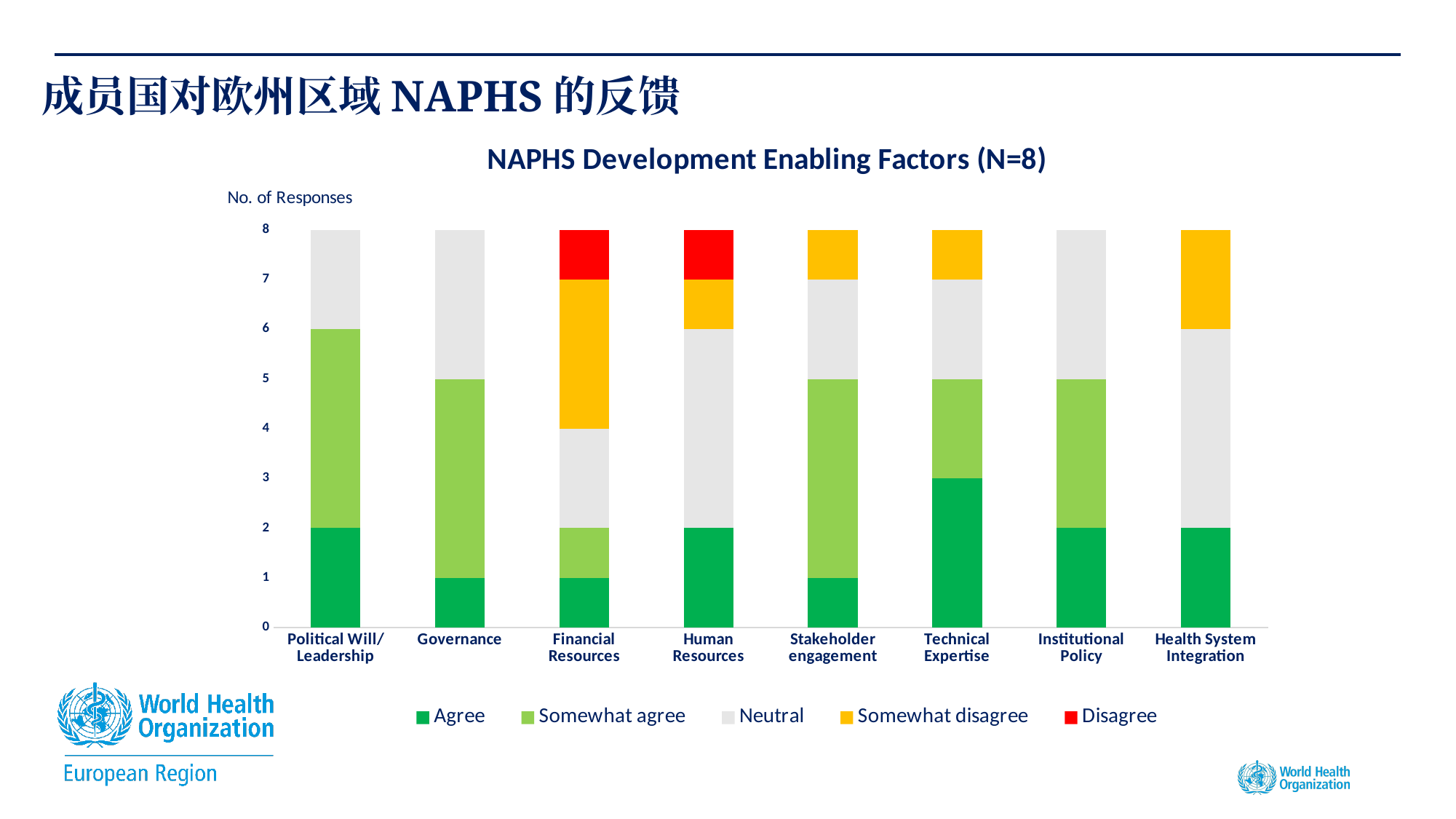

# 成员国对欧州区域NAPHS的反馈

### Chart: NAPHS Development Enabling Factors (N=8)

| Category | Agree | Somewhat agree | Neutral | Somewhat disagree | Disagree |
|---|---|---|---|---|---|
| Political Will/ Leadership | 2.0 | 4.0 | 2.0 | 0.0 | 0.0 |
| Governance | 1.0 | 4.0 | 3.0 | 0.0 | 0.0 |
| Financial Resources | 1.0 | 1.0 | 2.0 | 3.0 | 1.0 |
| Human Resources | 2.0 | 0.0 | 4.0 | 1.0 | 1.0 |
| Stakeholder engagement | 1.0 | 4.0 | 2.0 | 1.0 | 0.0 |
| Technical Expertise | 3.0 | 2.0 | 2.0 | 1.0 | 0.0 |
| Institutional Policy | 2.0 | 3.0 | 3.0 | 0.0 | 0.0 |
| Health System Integration | 2.0 | 0.0 | 4.0 | 2.0 | 0.0 |